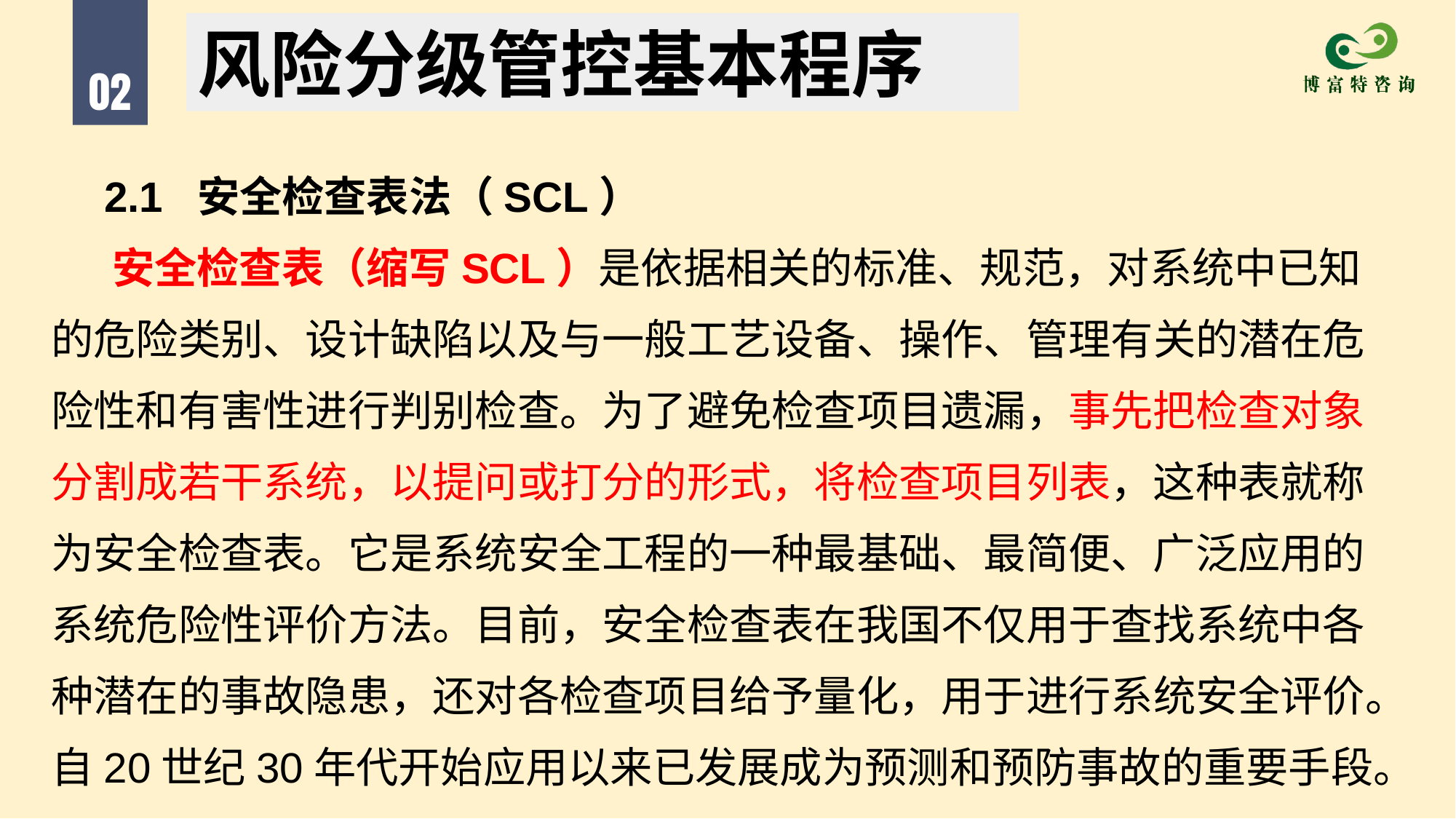

风险分级管控基本程序
02
 2.1  安全检查表法（SCL）
 安全检查表（缩写SCL）是依据相关的标准、规范，对系统中已知的危险类别、设计缺陷以及与一般工艺设备、操作、管理有关的潜在危险性和有害性进行判别检查。为了避免检查项目遗漏，事先把检查对象分割成若干系统，以提问或打分的形式，将检查项目列表，这种表就称为安全检查表。它是系统安全工程的一种最基础、最简便、广泛应用的系统危险性评价方法。目前，安全检查表在我国不仅用于查找系统中各种潜在的事故隐患，还对各检查项目给予量化，用于进行系统安全评价。自20世纪30年代开始应用以来已发展成为预测和预防事故的重要手段。